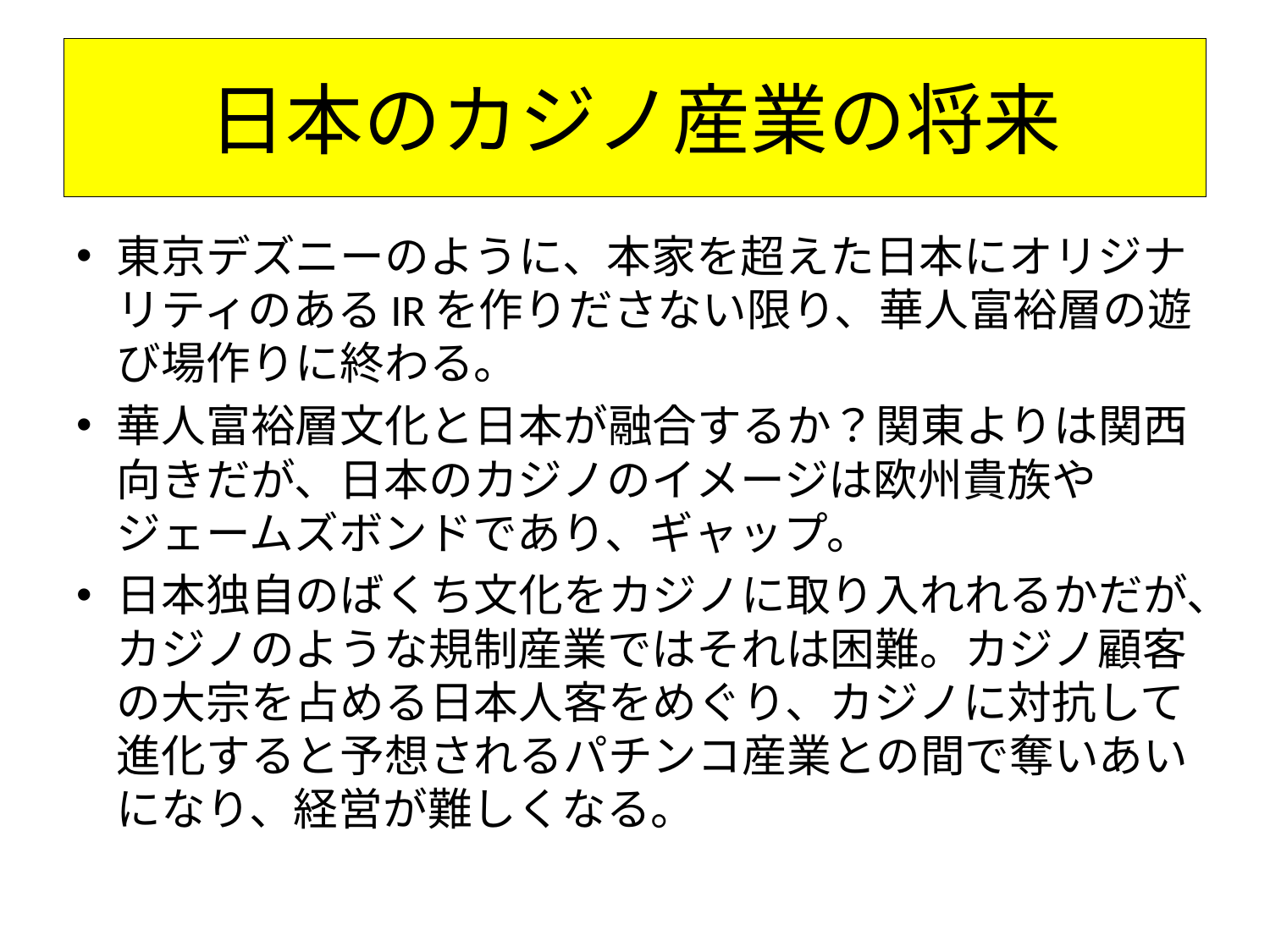

# 日本のカジノ産業の将来
東京デズニーのように、本家を超えた日本にオリジナリティのあるIRを作りださない限り、華人富裕層の遊び場作りに終わる。
華人富裕層文化と日本が融合するか？関東よりは関西向きだが、日本のカジノのイメージは欧州貴族やジェームズボンドであり、ギャップ。
日本独自のばくち文化をカジノに取り入れれるかだが、カジノのような規制産業ではそれは困難。カジノ顧客の大宗を占める日本人客をめぐり、カジノに対抗して進化すると予想されるパチンコ産業との間で奪いあいになり、経営が難しくなる。